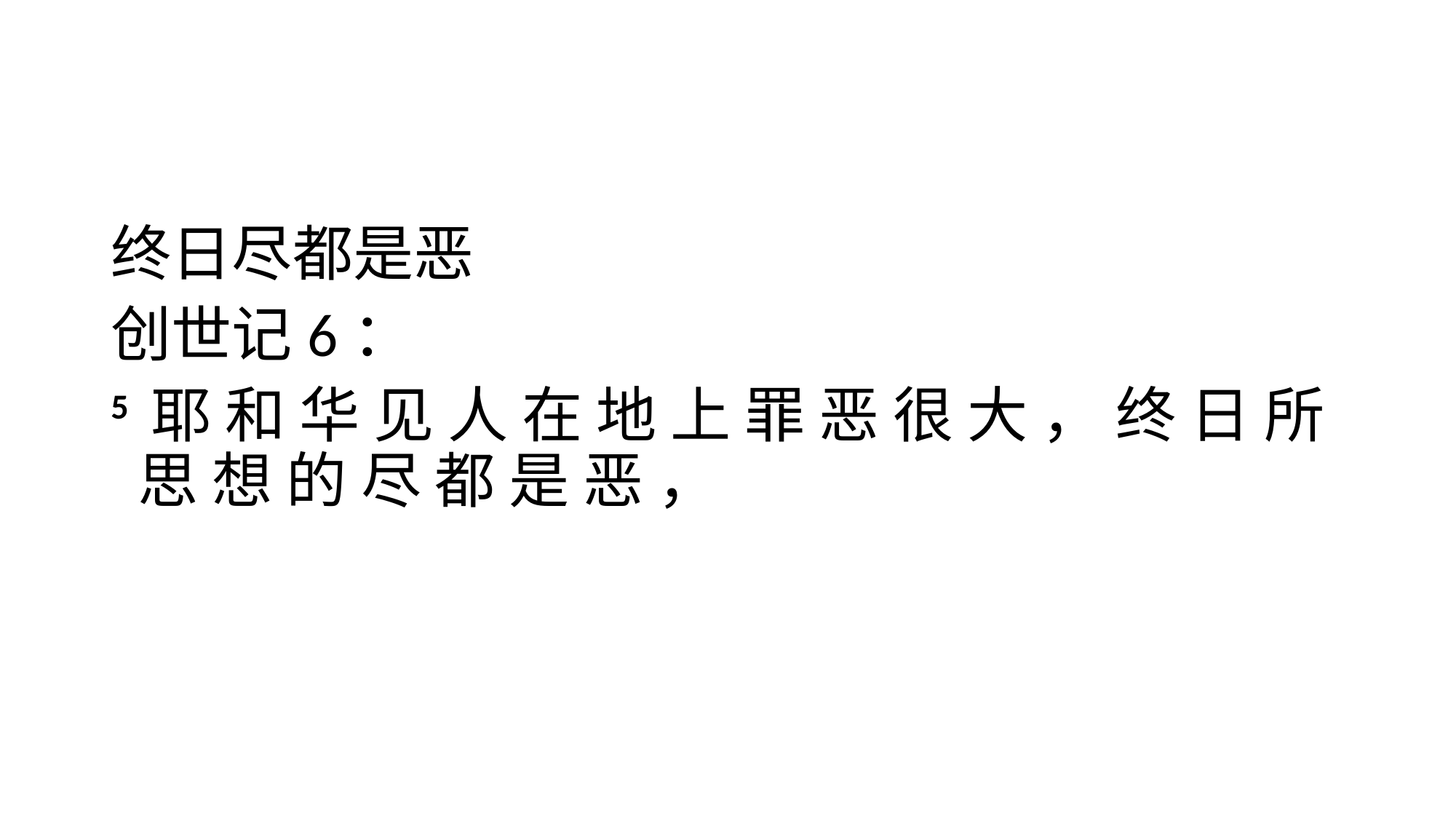

#
终日尽都是恶
创世记6：
5 耶 和 华 见 人 在 地 上 罪 恶 很 大 ， 终 日 所 思 想 的 尽 都 是 恶 ，